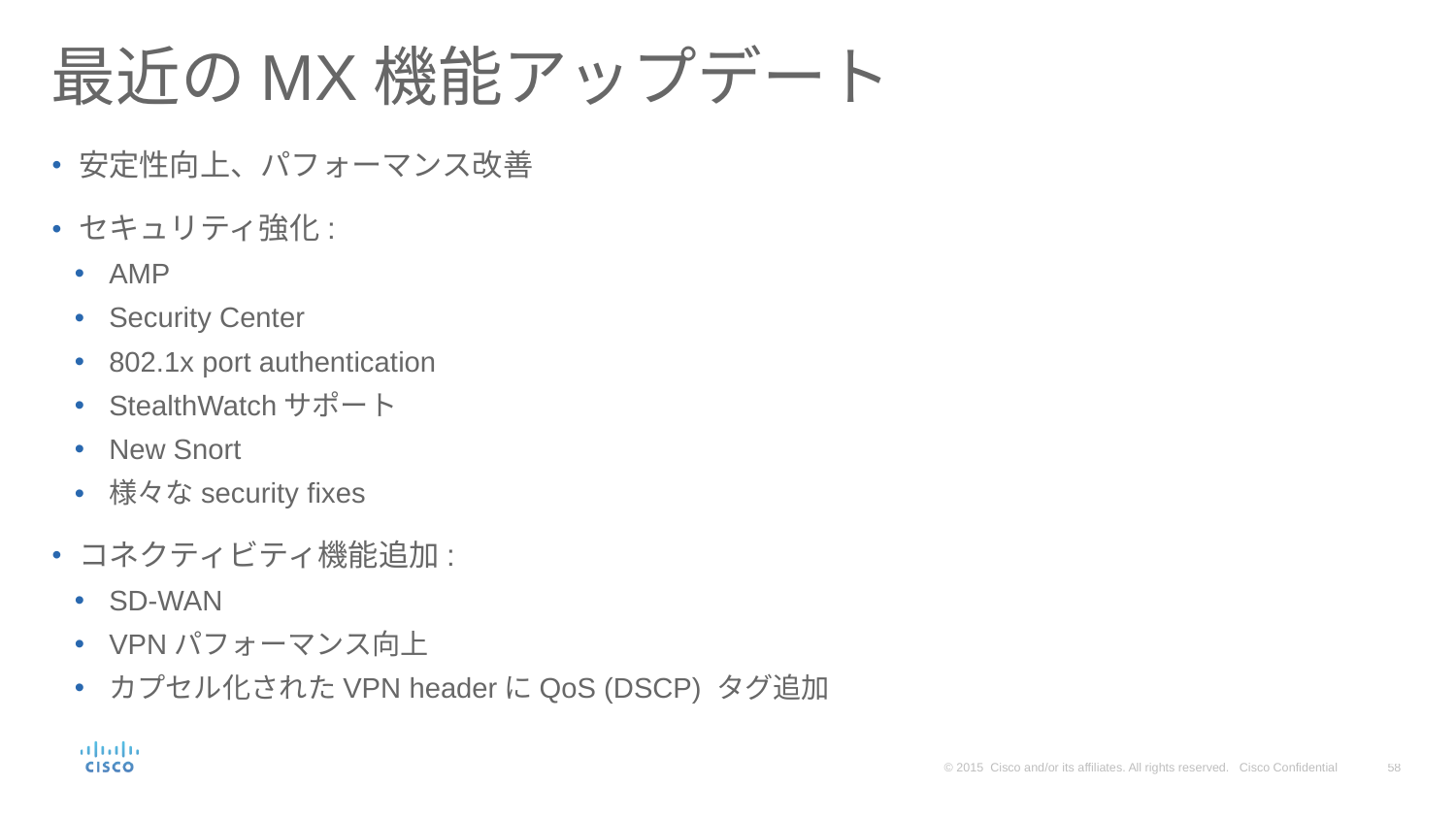

# 最近のMX機能アップデート
安定性向上、パフォーマンス改善
セキュリティ強化:
AMP
Security Center
802.1x port authentication
StealthWatchサポート
New Snort
様々なsecurity fixes
コネクティビティ機能追加:
SD-WAN
VPNパフォーマンス向上
カプセル化されたVPN headerにQoS (DSCP) タグ追加